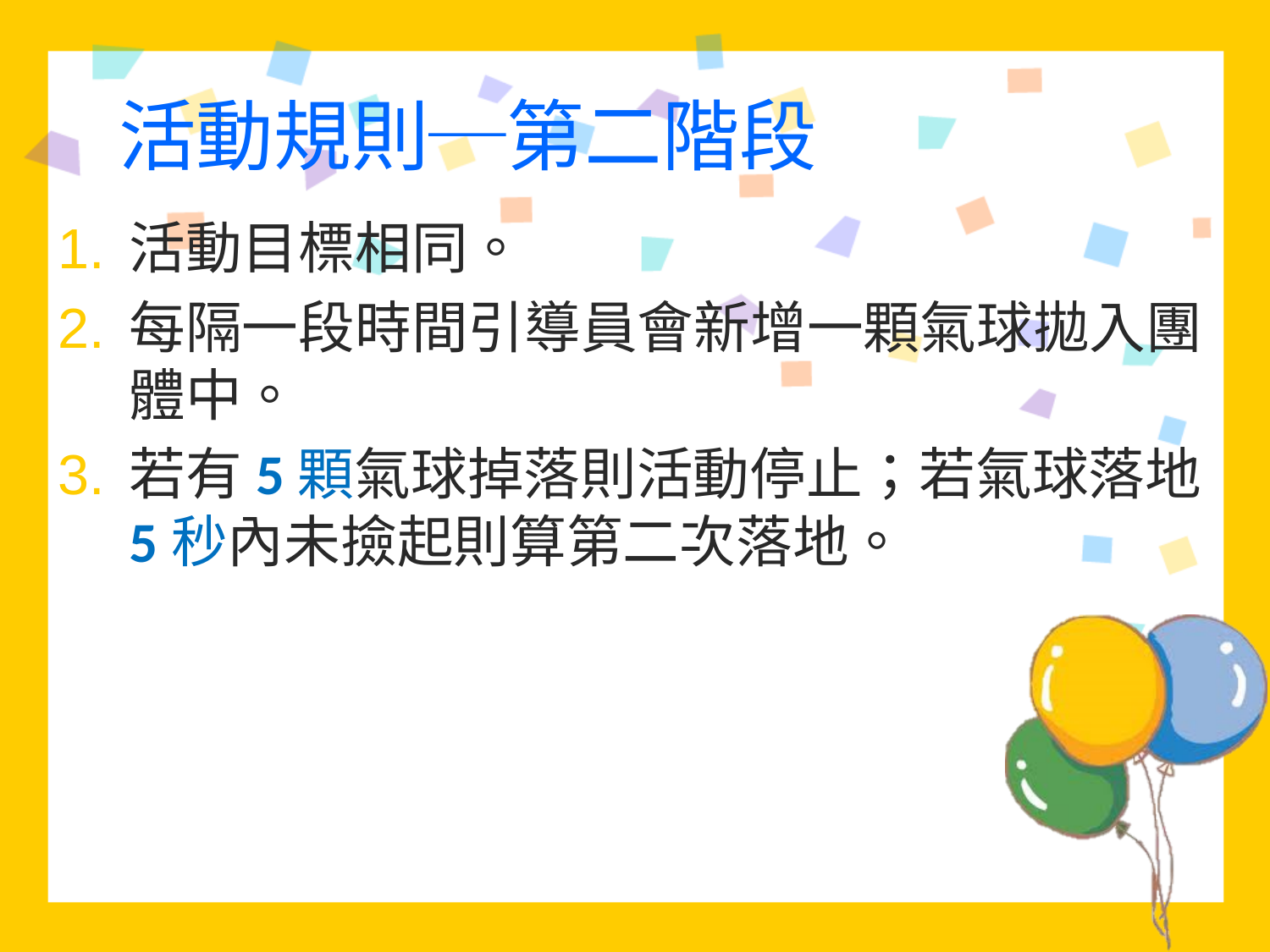

# 活動規則─第二階段
活動目標相同。
每隔一段時間引導員會新增一顆氣球拋入團體中。
若有5顆氣球掉落則活動停止；若氣球落地5秒內未撿起則算第二次落地。